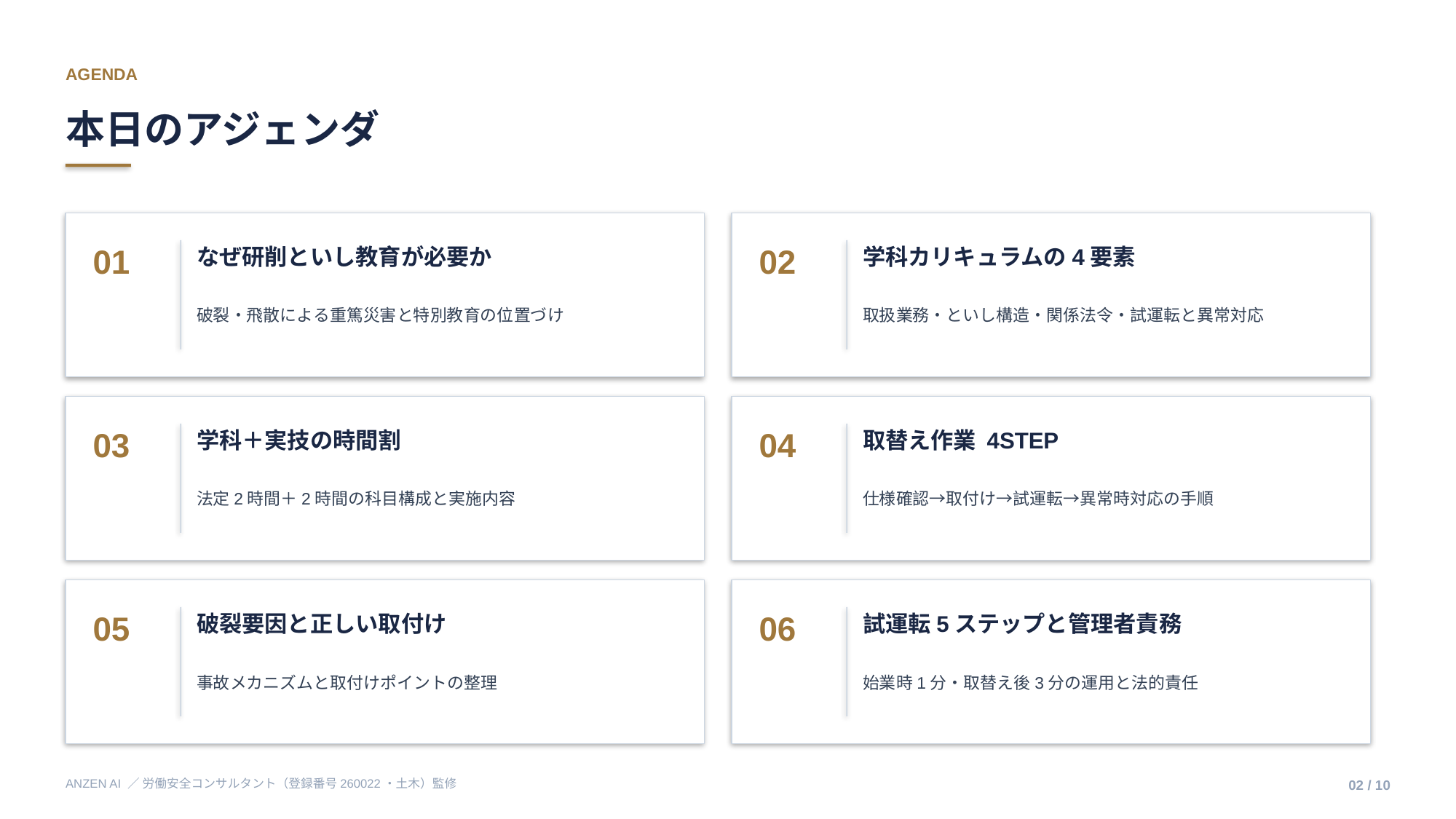

AGENDA
本日のアジェンダ

01
02
なぜ研削といし教育が必要か
学科カリキュラムの4要素

破裂・飛散による重篤災害と特別教育の位置づけ
取扱業務・といし構造・関係法令・試運転と異常対応

03
04
学科＋実技の時間割
取替え作業 4STEP

法定2時間＋2時間の科目構成と実施内容
仕様確認→取付け→試運転→異常時対応の手順

05
06
破裂要因と正しい取付け
試運転5ステップと管理者責務

事故メカニズムと取付けポイントの整理
始業時1分・取替え後3分の運用と法的責任
ANZEN AI ／ 労働安全コンサルタント（登録番号260022・土木）監修
02 / 10